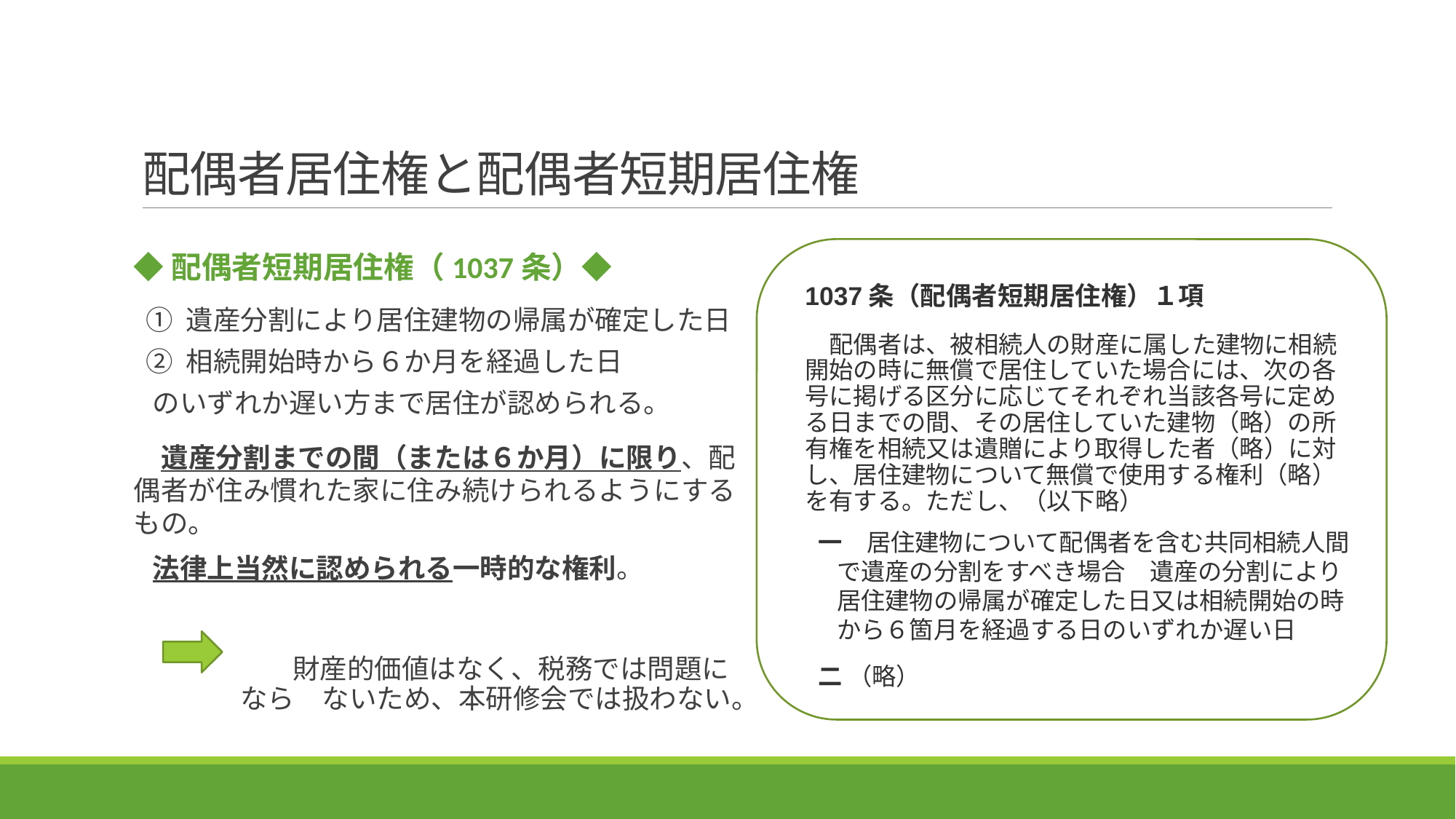

# 配偶者居住権と配偶者短期居住権

◆配偶者短期居住権（1037条）◆
  ① 遺産分割により居住建物の帰属が確定した日
  ② 相続開始時から６か月を経過した日
  のいずれか遅い方まで居住が認められる。
　遺産分割までの間（または６か月）に限り、配偶者が住み慣れた家に住み続けられるようにするもの。
  法律上当然に認められる一時的な権利。

　　　　　　 財産的価値はなく、税務では問題になら　ないため、本研修会では扱わない。
1037条（配偶者短期居住権）１項
　配偶者は、被相続人の財産に属した建物に相続開始の時に無償で居住していた場合には、次の各号に掲げる区分に応じてそれぞれ当該各号に定める日までの間、その居住していた建物（略）の所有権を相続又は遺贈により取得した者（略）に対し、居住建物について無償で使用する権利（略）を有する。ただし、（以下略）
　一　居住建物について配偶者を含む共同相続人間で遺産の分割をすべき場合　遺産の分割により居住建物の帰属が確定した日又は相続開始の時から６箇月を経過する日のいずれか遅い日
　二 （略）